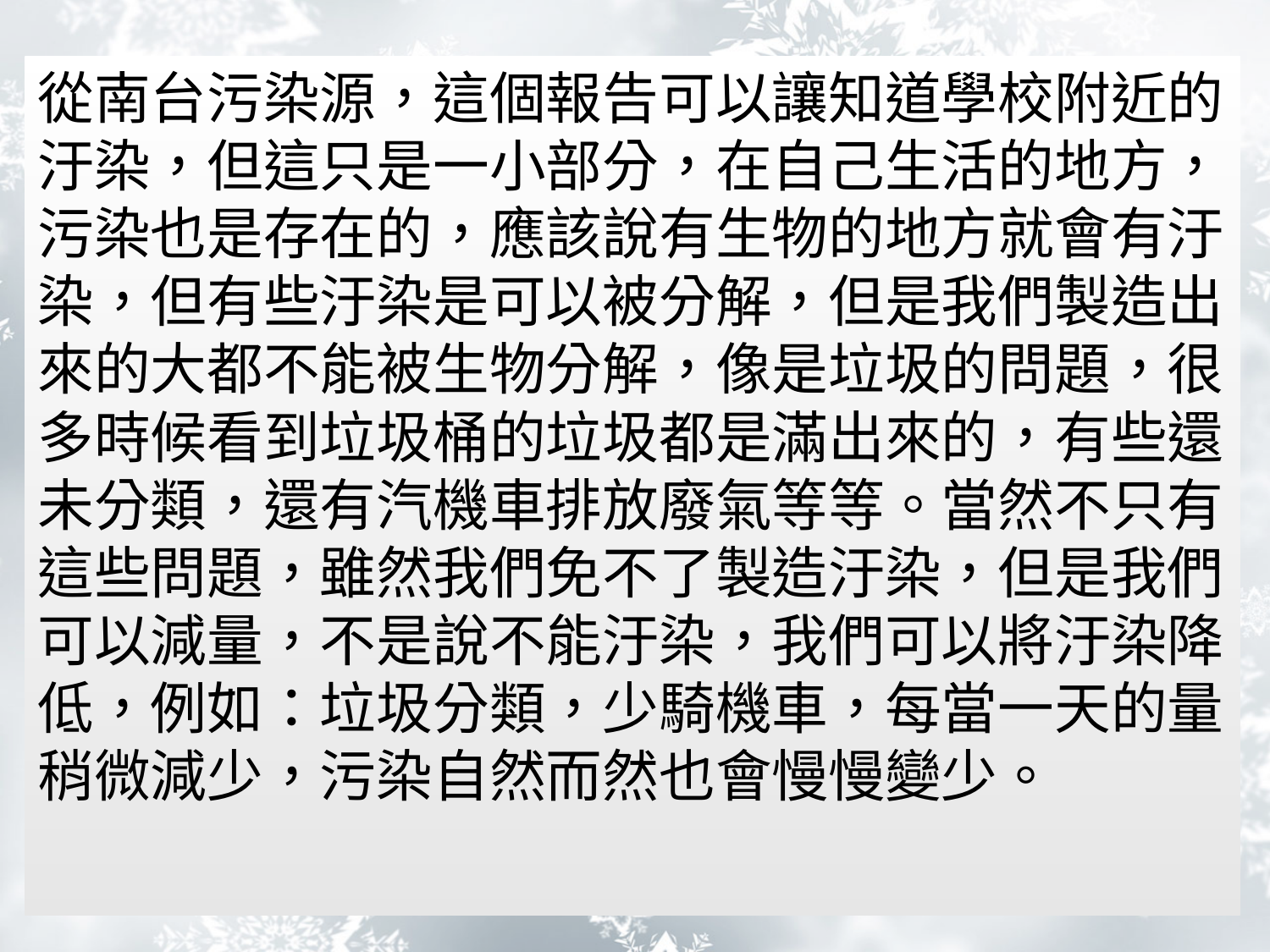

從南台污染源，這個報告可以讓知道學校附近的汙染，但這只是一小部分，在自己生活的地方，污染也是存在的，應該說有生物的地方就會有汙染，但有些汙染是可以被分解，但是我們製造出來的大都不能被生物分解，像是垃圾的問題，很多時候看到垃圾桶的垃圾都是滿出來的，有些還未分類，還有汽機車排放廢氣等等。當然不只有這些問題，雖然我們免不了製造汙染，但是我們可以減量，不是說不能汙染，我們可以將汙染降低，例如：垃圾分類，少騎機車，每當一天的量稍微減少，污染自然而然也會慢慢變少。